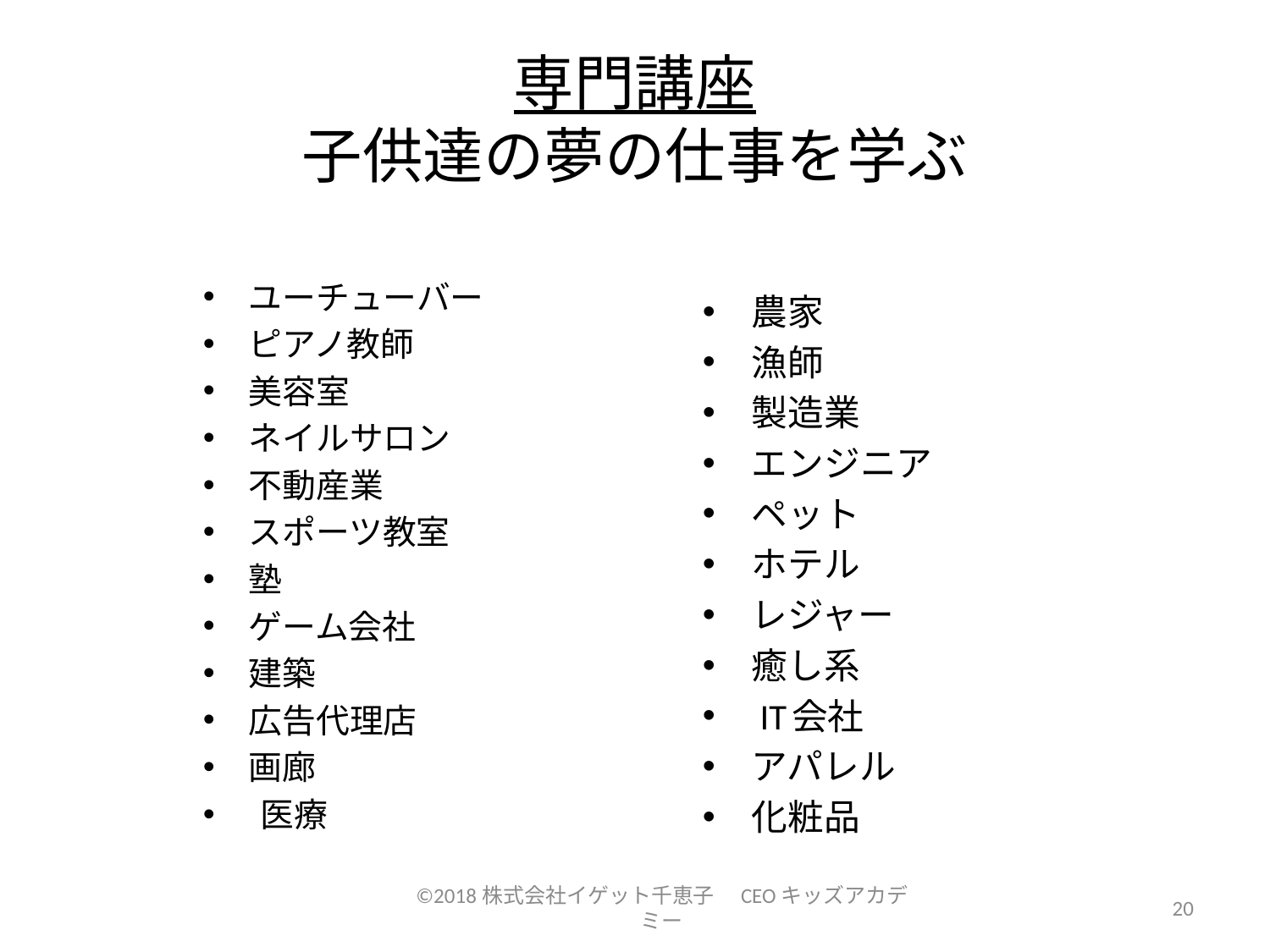

# 専門講座 子供達の夢の仕事を学ぶ
ユーチューバー
ピアノ教師
美容室
ネイルサロン
不動産業
スポーツ教室
塾
ゲーム会社
建築
広告代理店
画廊
 医療

農家
漁師
製造業
エンジニア
ペット
ホテル
レジャー
癒し系
 IT会社
アパレル
化粧品

©2018株式会社イゲット千恵子　CEOキッズアカデミー
20